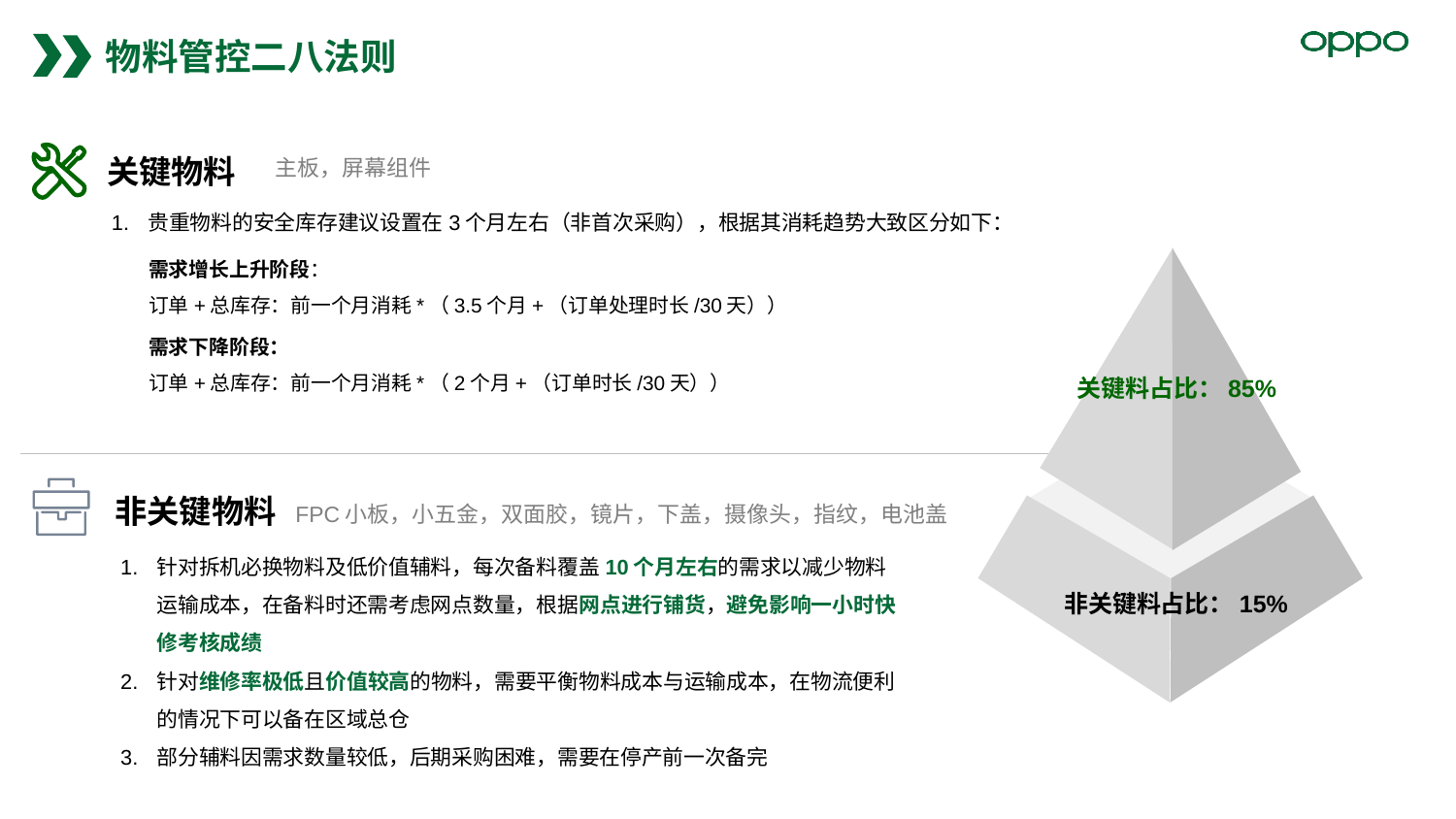

物料管控二八法则
关键物料

主板，屏幕组件
贵重物料的安全库存建议设置在3个月左右（非首次采购），根据其消耗趋势大致区分如下：
需求增长上升阶段：
订单+总库存：前一个月消耗*（3.5个月+（订单处理时长/30天））

需求下降阶段：
订单+总库存：前一个月消耗*（2个月+（订单时长/30天））
关键料占比：85%

FPC小板，小五金，双面胶，镜片，下盖，摄像头，指纹，电池盖
非关键物料
针对拆机必换物料及低价值辅料，每次备料覆盖10个月左右的需求以减少物料运输成本，在备料时还需考虑网点数量，根据网点进行铺货，避免影响一小时快修考核成绩
针对维修率极低且价值较高的物料，需要平衡物料成本与运输成本，在物流便利的情况下可以备在区域总仓
部分辅料因需求数量较低，后期采购困难，需要在停产前一次备完
非关键料占比：15%